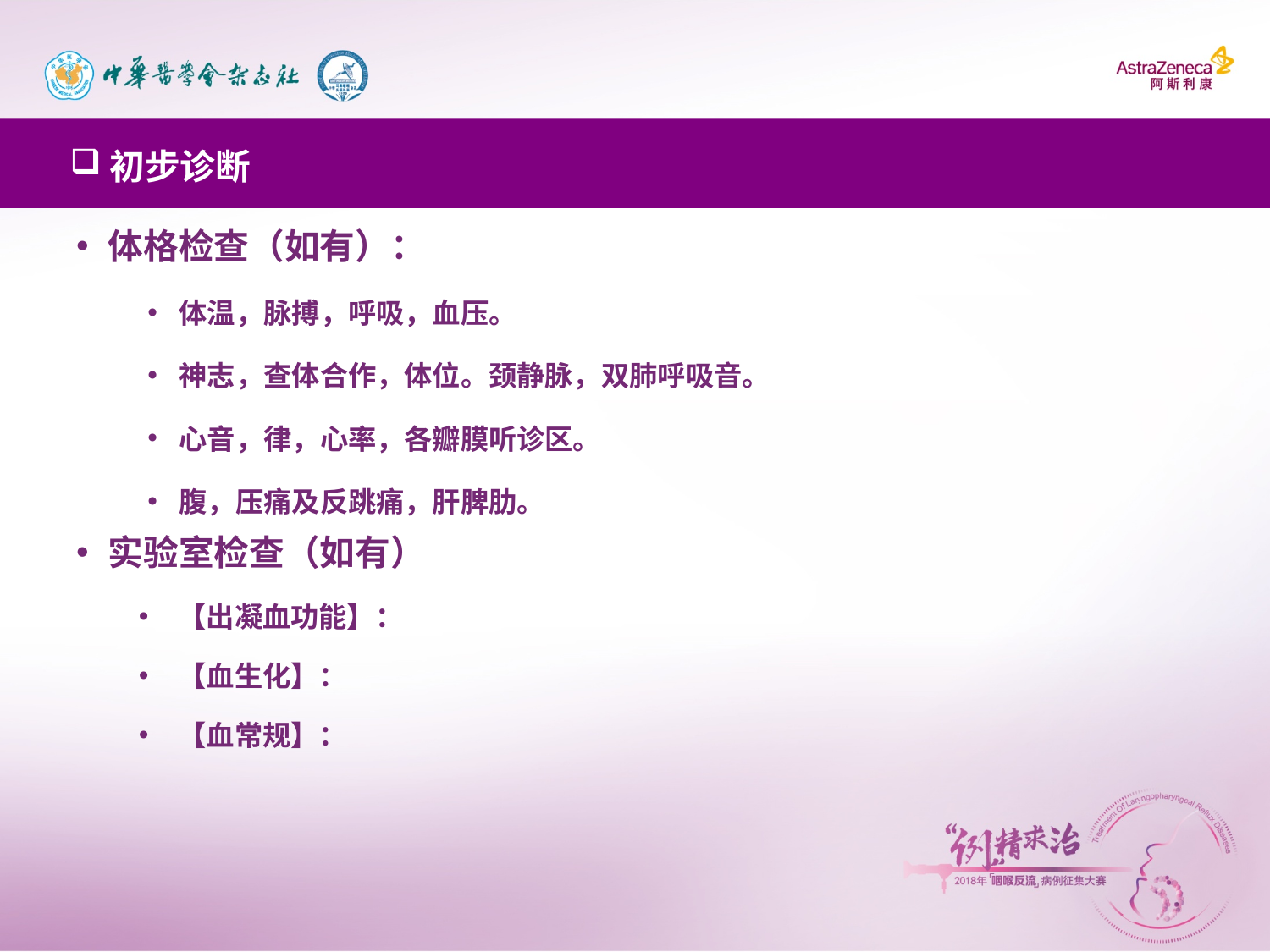

初步诊断
体格检查（如有）：
体温，脉搏，呼吸，血压。
神志，查体合作，体位。颈静脉，双肺呼吸音。
心音，律，心率，各瓣膜听诊区。
腹，压痛及反跳痛，肝脾肋。
实验室检查（如有）
【出凝血功能】：
【血生化】：
【血常规】：